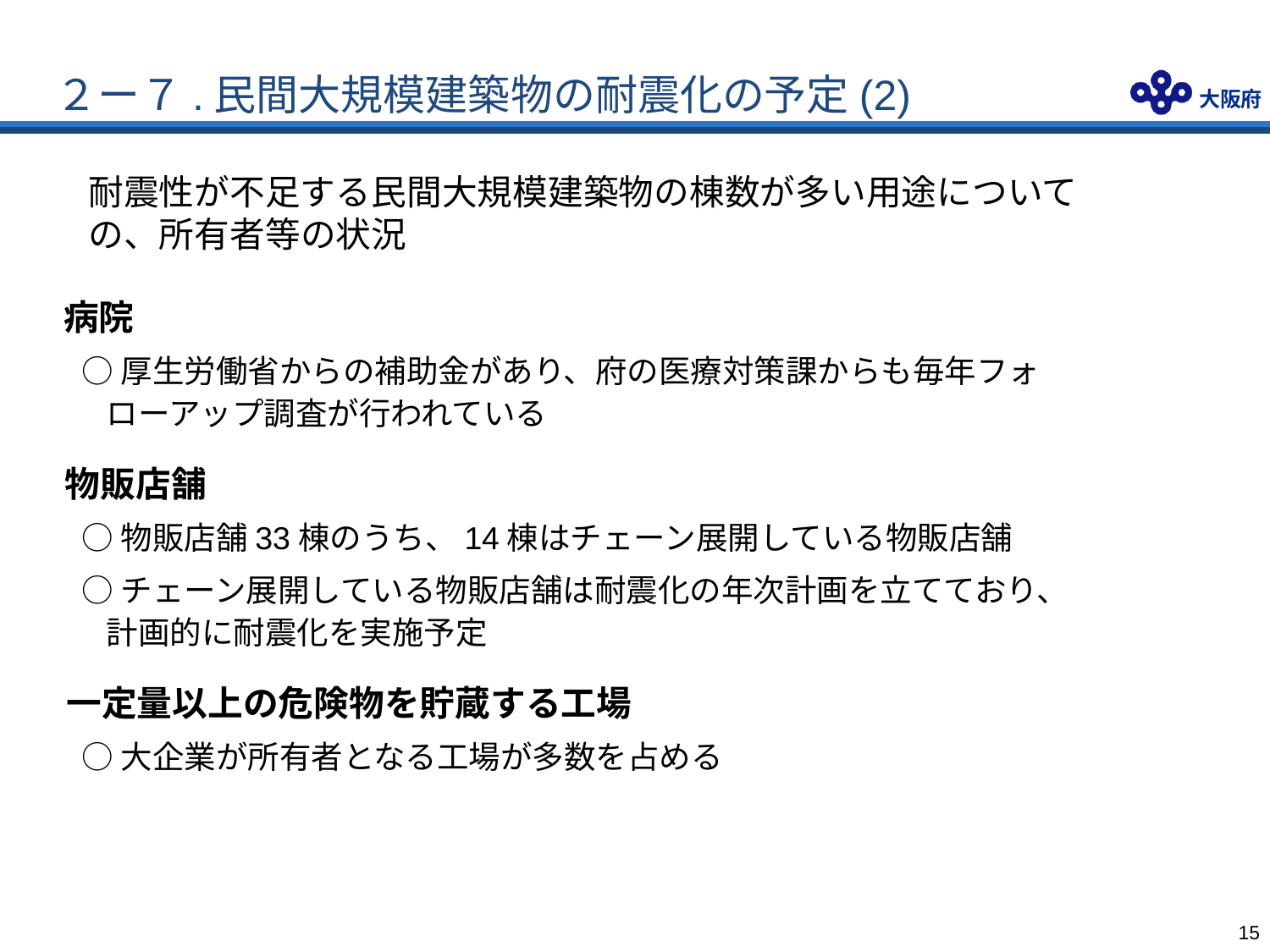

# ２ー７.民間大規模建築物の耐震化の予定(2)
耐震性が不足する民間大規模建築物の棟数が多い用途についての、所有者等の状況
病院
○厚生労働省からの補助金があり、府の医療対策課からも毎年フォローアップ調査が行われている
物販店舗
○物販店舗33棟のうち、14棟はチェーン展開している物販店舗
○チェーン展開している物販店舗は耐震化の年次計画を立てており、計画的に耐震化を実施予定
一定量以上の危険物を貯蔵する工場
○大企業が所有者となる工場が多数を占める
15